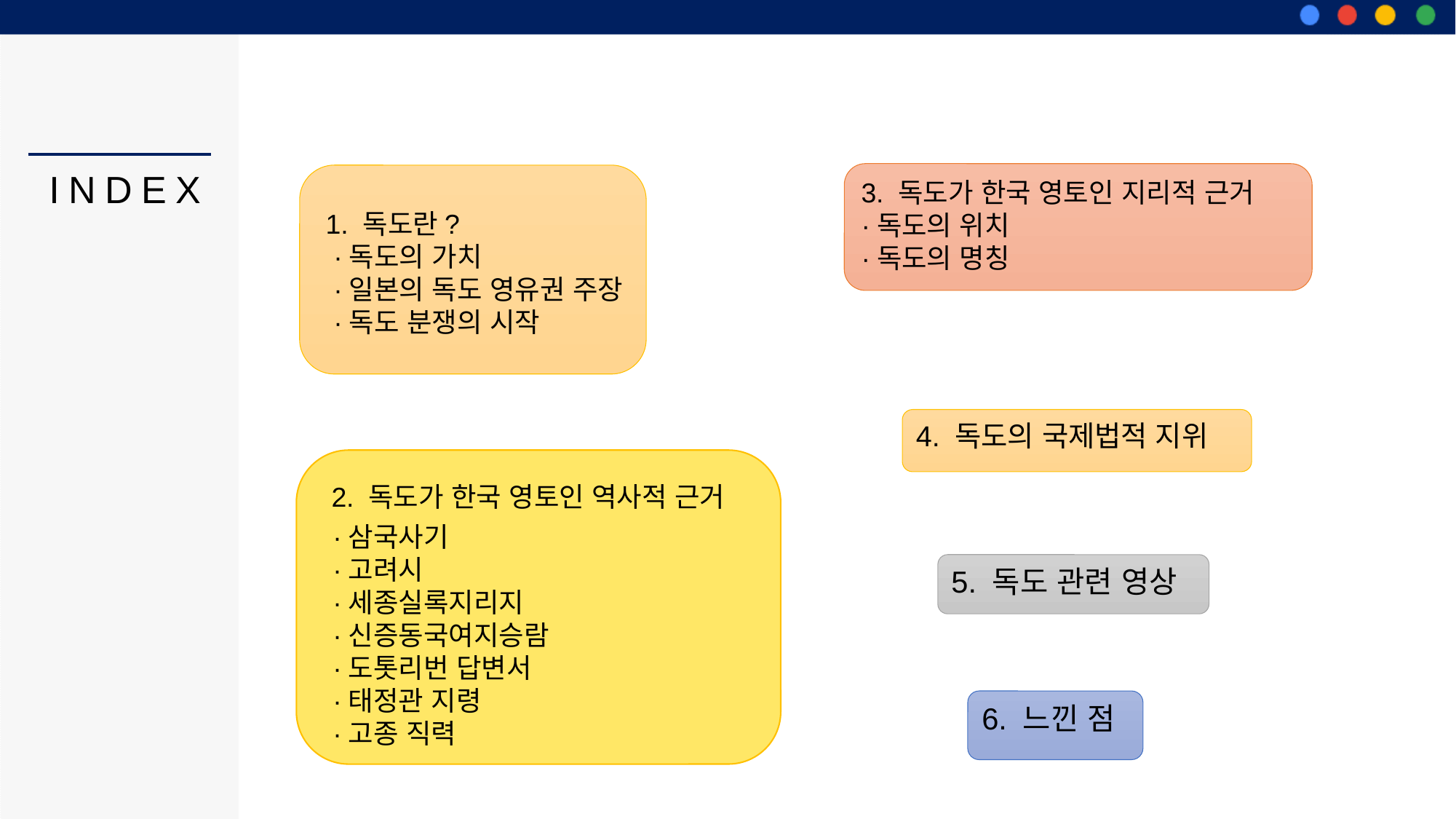

INDEX
3. 독도가 한국 영토인 지리적 근거
·독도의 위치
·독도의 명칭

1. 독도란?
 ·독도의 가치
 ·일본의 독도 영유권 주장
 ·독도 분쟁의 시작

4. 독도의 국제법적 지위

2. 독도가 한국 영토인 역사적 근거

·삼국사기
·고려시
·세종실록지리지
·신증동국여지승람
·도톳리번 답변서
·태정관 지령
·고종 직력
5. 독도 관련 영상

6. 느낀 점